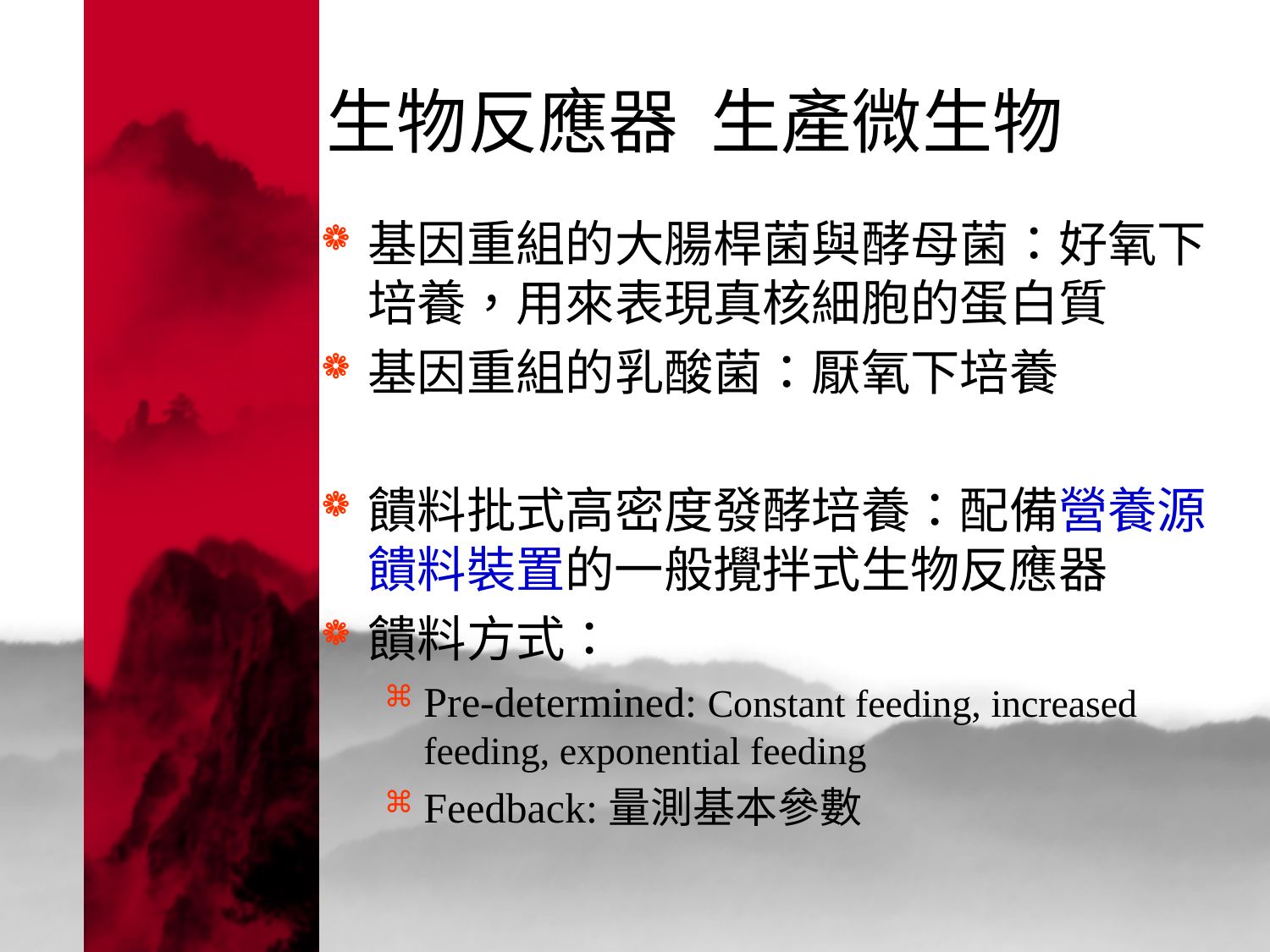

# 生物反應器  生產微生物
基因重組的大腸桿菌與酵母菌：好氧下培養，用來表現真核細胞的蛋白質
基因重組的乳酸菌：厭氧下培養

饋料批式高密度發酵培養：配備營養源饋料裝置的一般攪拌式生物反應器
饋料方式：
Pre-determined: Constant feeding, increased feeding, exponential feeding
Feedback:量測基本參數